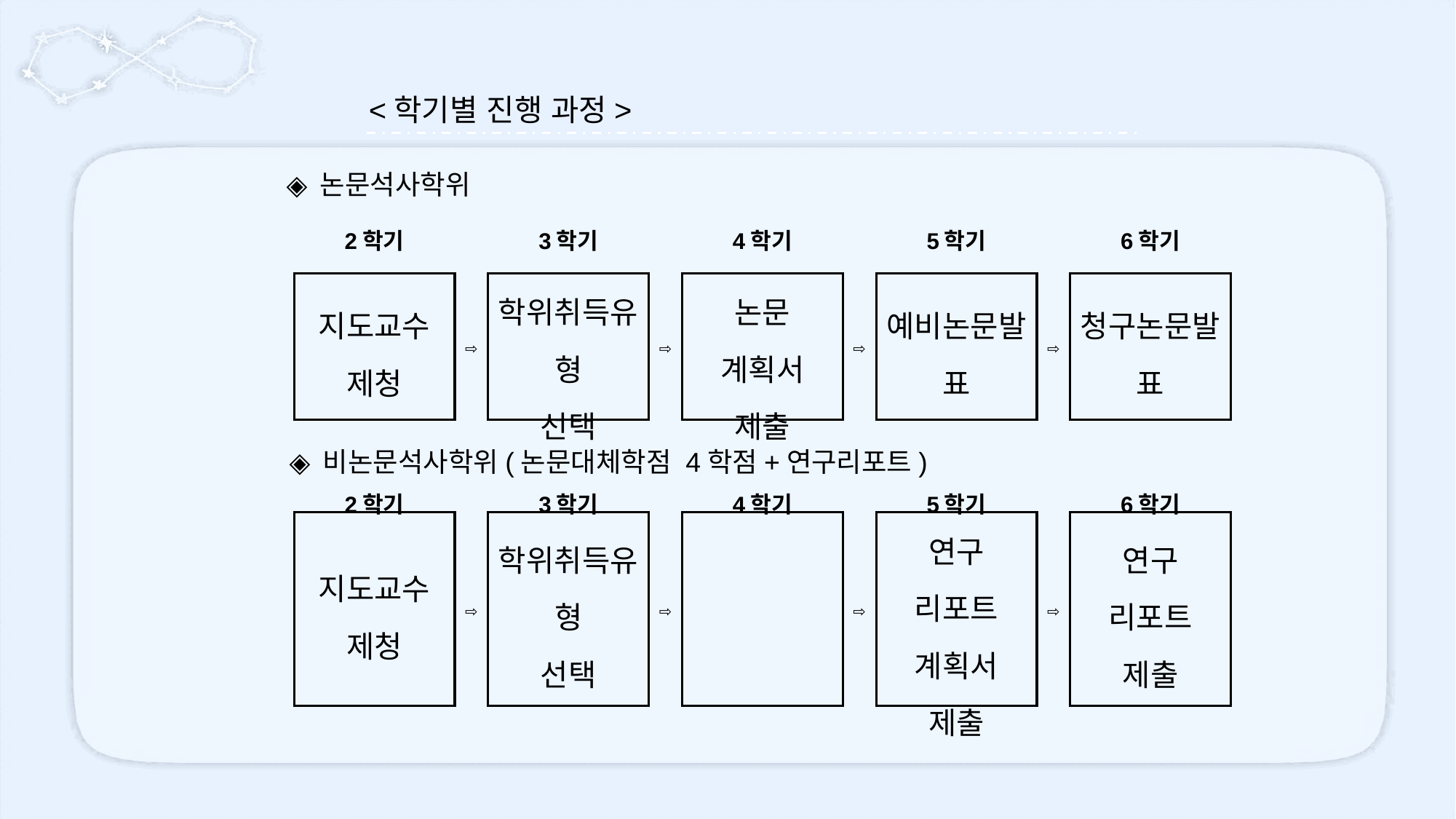

<학기별 진행 과정>
◈ 논문석사학위
| 2학기 |  | 3학기 |  | 4학기 |  | 5학기 |  | 6학기 |
| --- | --- | --- | --- | --- | --- | --- | --- | --- |
| 지도교수 제청 | ⇨ | 학위취득유형 선택 | ⇨ | 논문 계획서 제출 | ⇨ | 예비논문발표 | ⇨ | 청구논문발표 |
◈ 비논문석사학위(논문대체학점 4학점+연구리포트)
| 2학기 |  | 3학기 |  | 4학기 |  | 5학기 |  | 6학기 |
| --- | --- | --- | --- | --- | --- | --- | --- | --- |
| 지도교수 제청 | ⇨ | 학위취득유형 선택 | ⇨ |  | ⇨ | 연구 리포트 계획서 제출 | ⇨ | 연구 리포트 제출 |